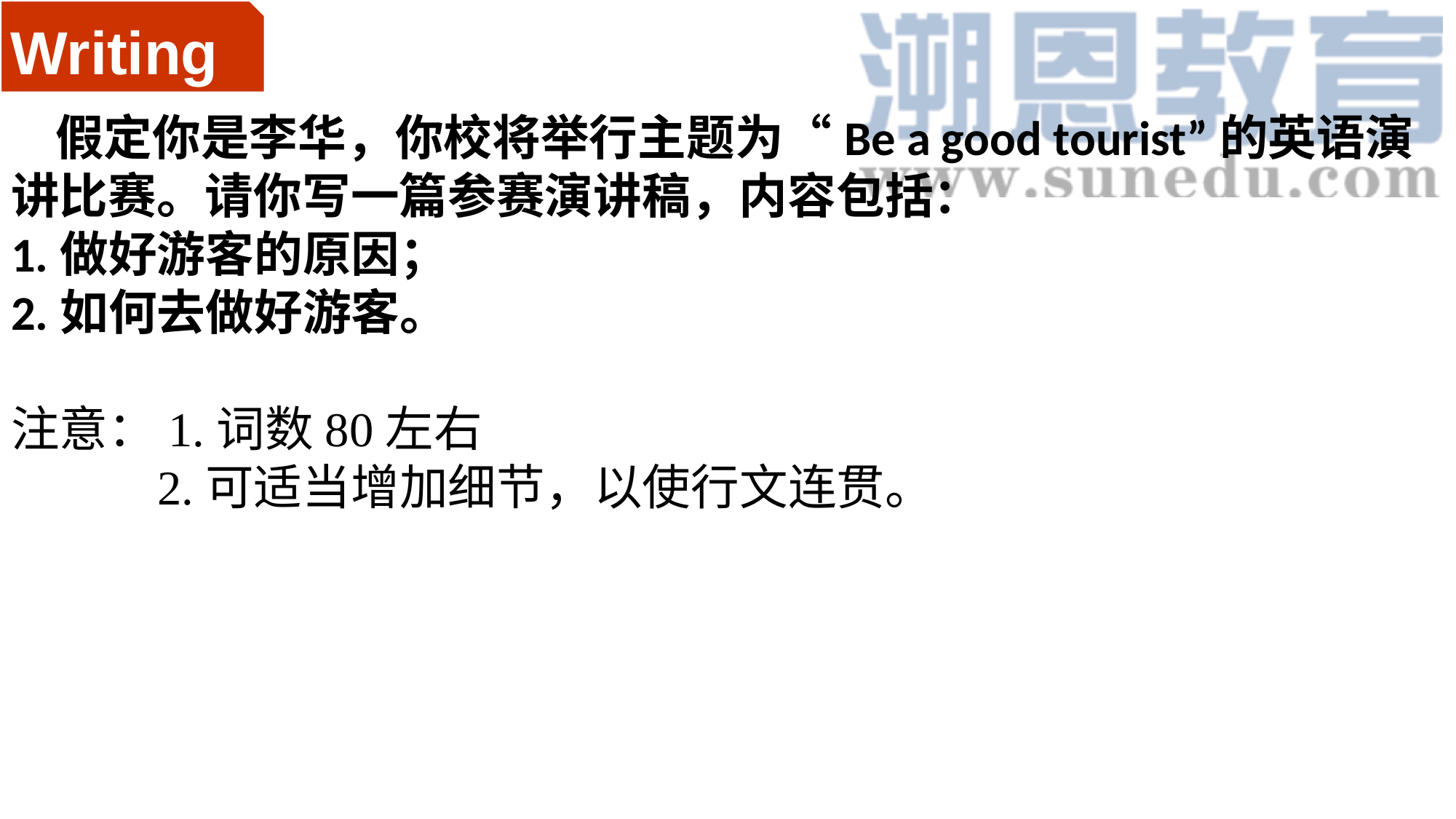

Writing
   假定你是李华，你校将举行主题为“Be a good tourist”的英语演讲比赛。请你写一篇参赛演讲稿，内容包括：
1.做好游客的原因；
2.如何去做好游客。

注意：1.词数80左右
            2.可适当增加细节，以使行文连贯。